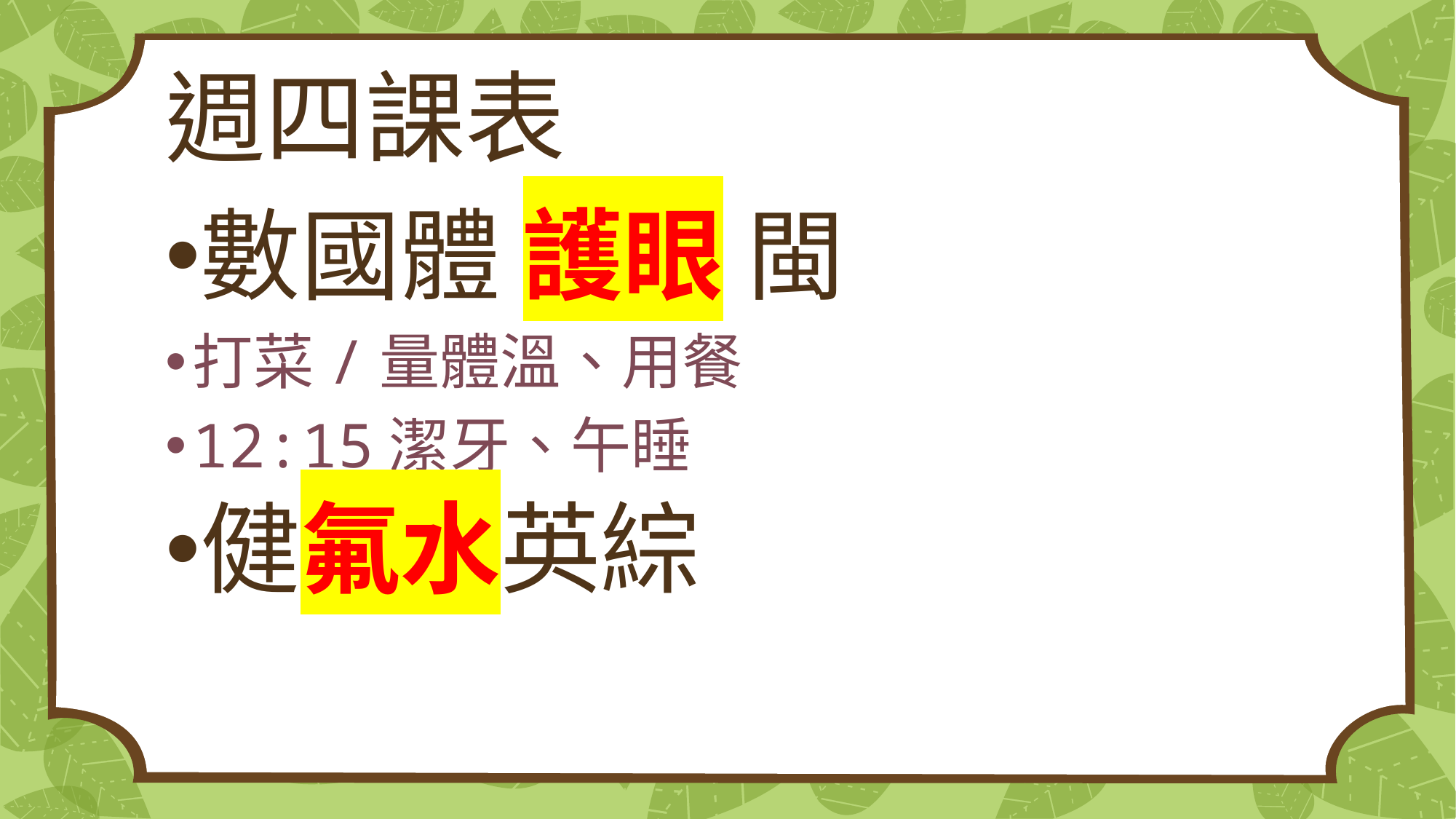

# 週四課表
數國體 護眼 閩
打菜/量體溫、用餐
12:15潔牙、午睡
健氟水英綜